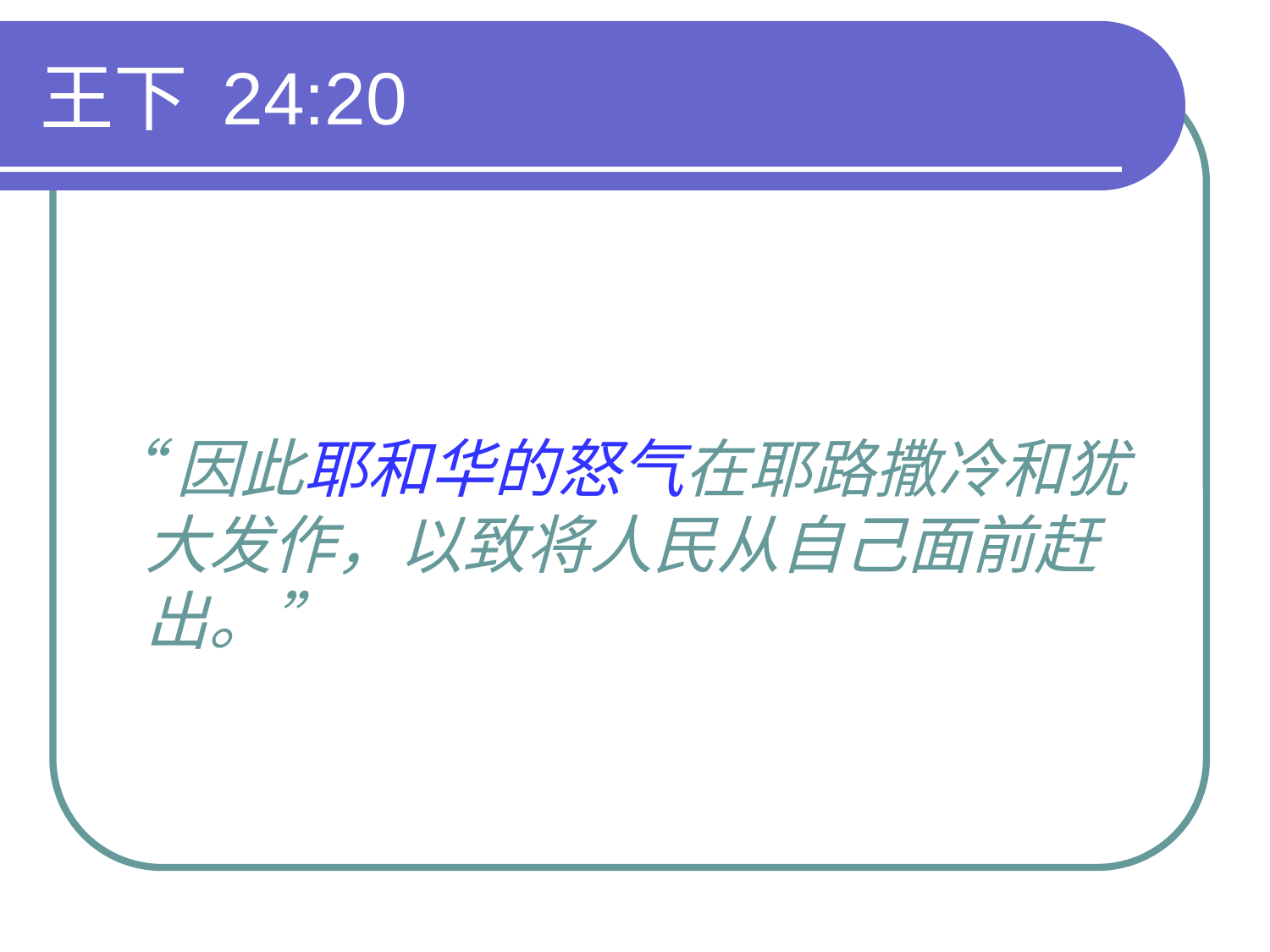

# 王下 24:20
“因此耶和华的怒气在耶路撒冷和犹大发作，以致将人民从自己面前赶出。”